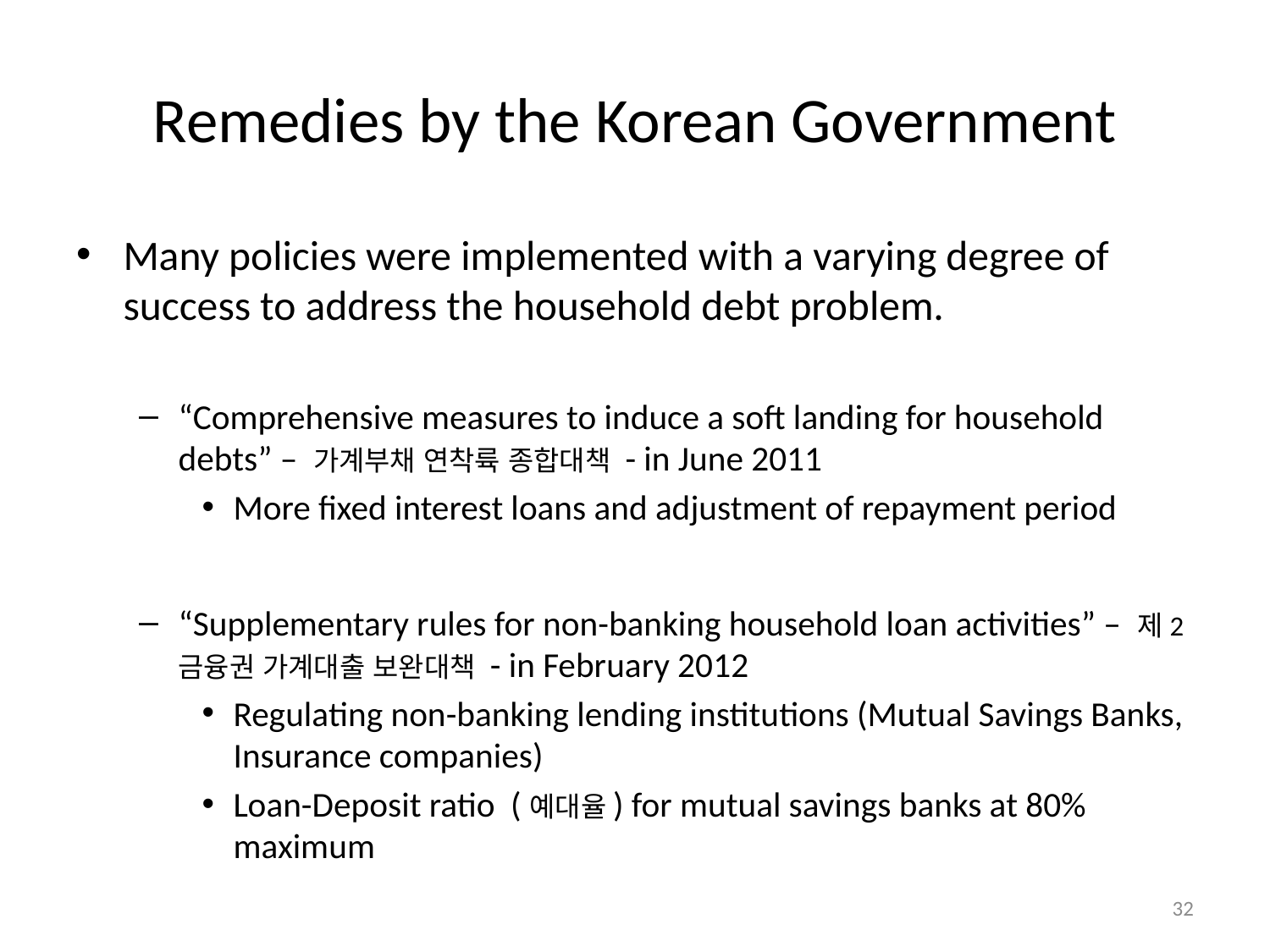

# Remedies by the Korean Government
Many policies were implemented with a varying degree of success to address the household debt problem.

“Comprehensive measures to induce a soft landing for household debts” – 가계부채 연착륙 종합대책 - in June 2011
More fixed interest loans and adjustment of repayment period

“Supplementary rules for non-banking household loan activities” – 제2금융권 가계대출 보완대책 - in February 2012
Regulating non-banking lending institutions (Mutual Savings Banks, Insurance companies)
Loan-Deposit ratio  (예대율) for mutual savings banks at 80% maximum
32